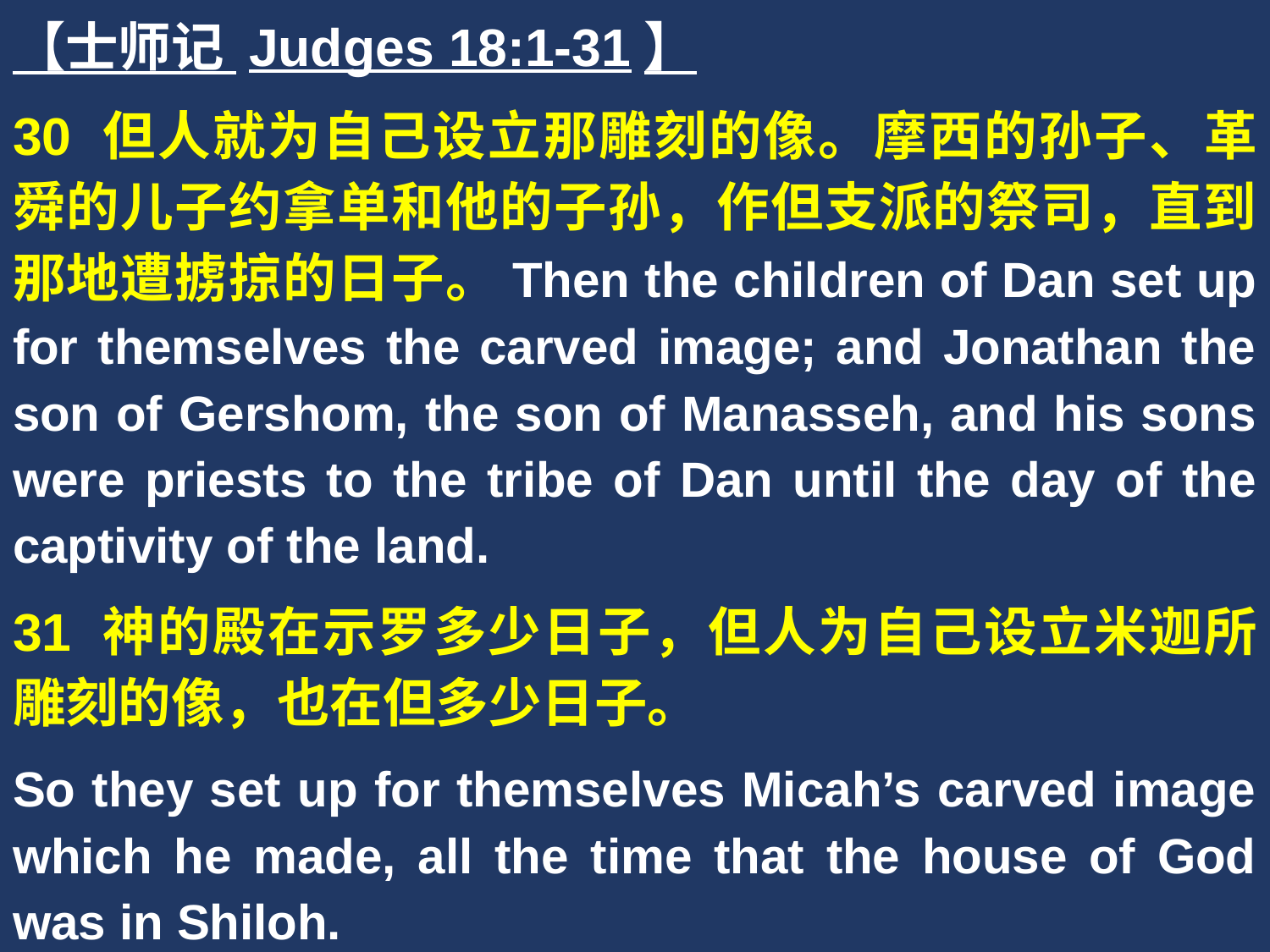

【士师记 Judges 18:1-31】
30 但人就为自己设立那雕刻的像。摩西的孙子、革舜的儿子约拿单和他的子孙，作但支派的祭司，直到那地遭掳掠的日子。Then the children of Dan set up for themselves the carved image; and Jonathan the son of Gershom, the son of Manasseh, and his sons were priests to the tribe of Dan until the day of the captivity of the land.
31 神的殿在示罗多少日子，但人为自己设立米迦所雕刻的像，也在但多少日子。
So they set up for themselves Micah’s carved image which he made, all the time that the house of God was in Shiloh.